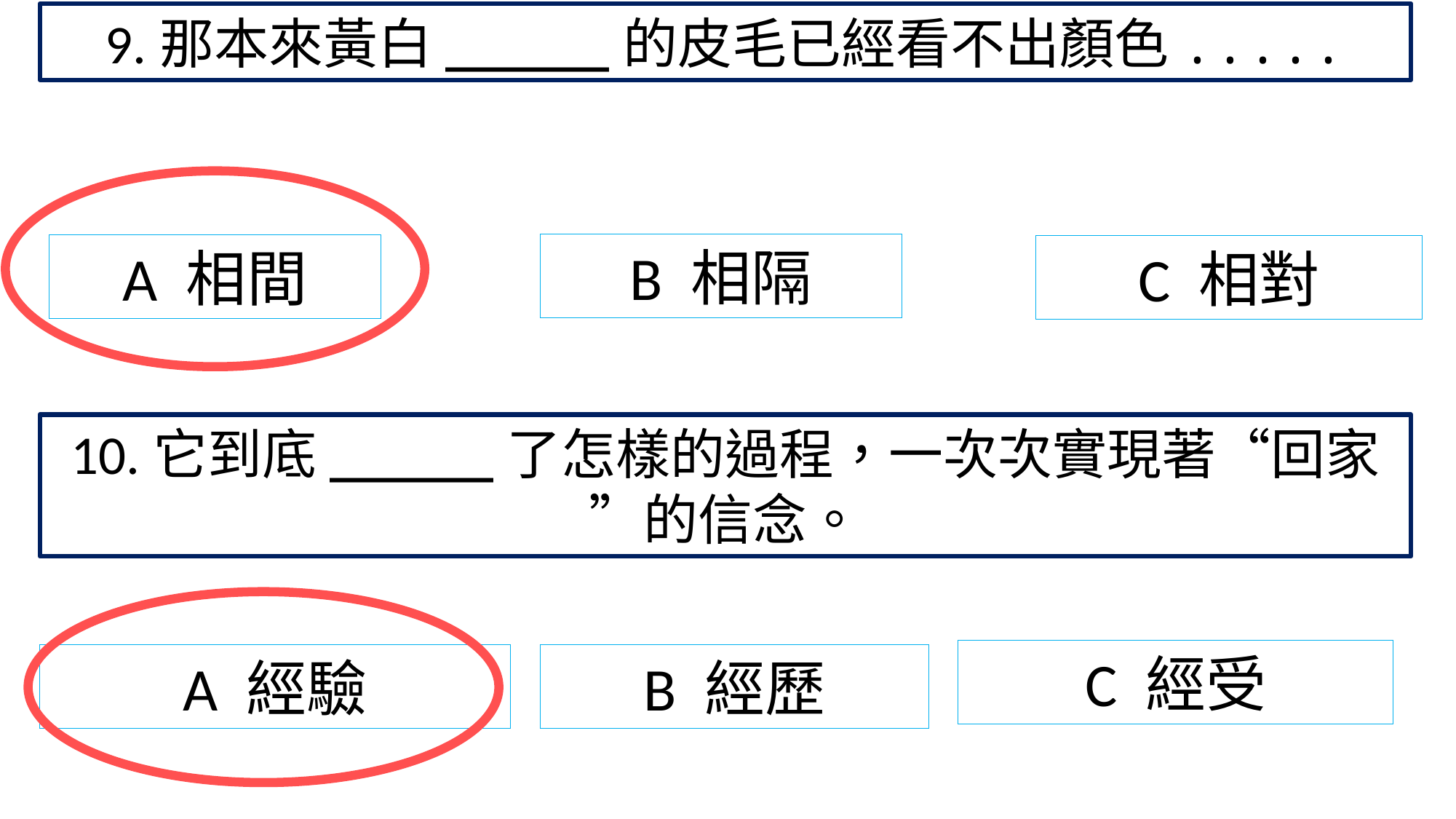

9.那本來黃白_____的皮毛已經看不出顏色.....

B 相隔
A 相間
C 相對
10.它到底_____了怎樣的過程，一次次實現著“回家”的信念。

C 經受
A 經驗
B 經歷